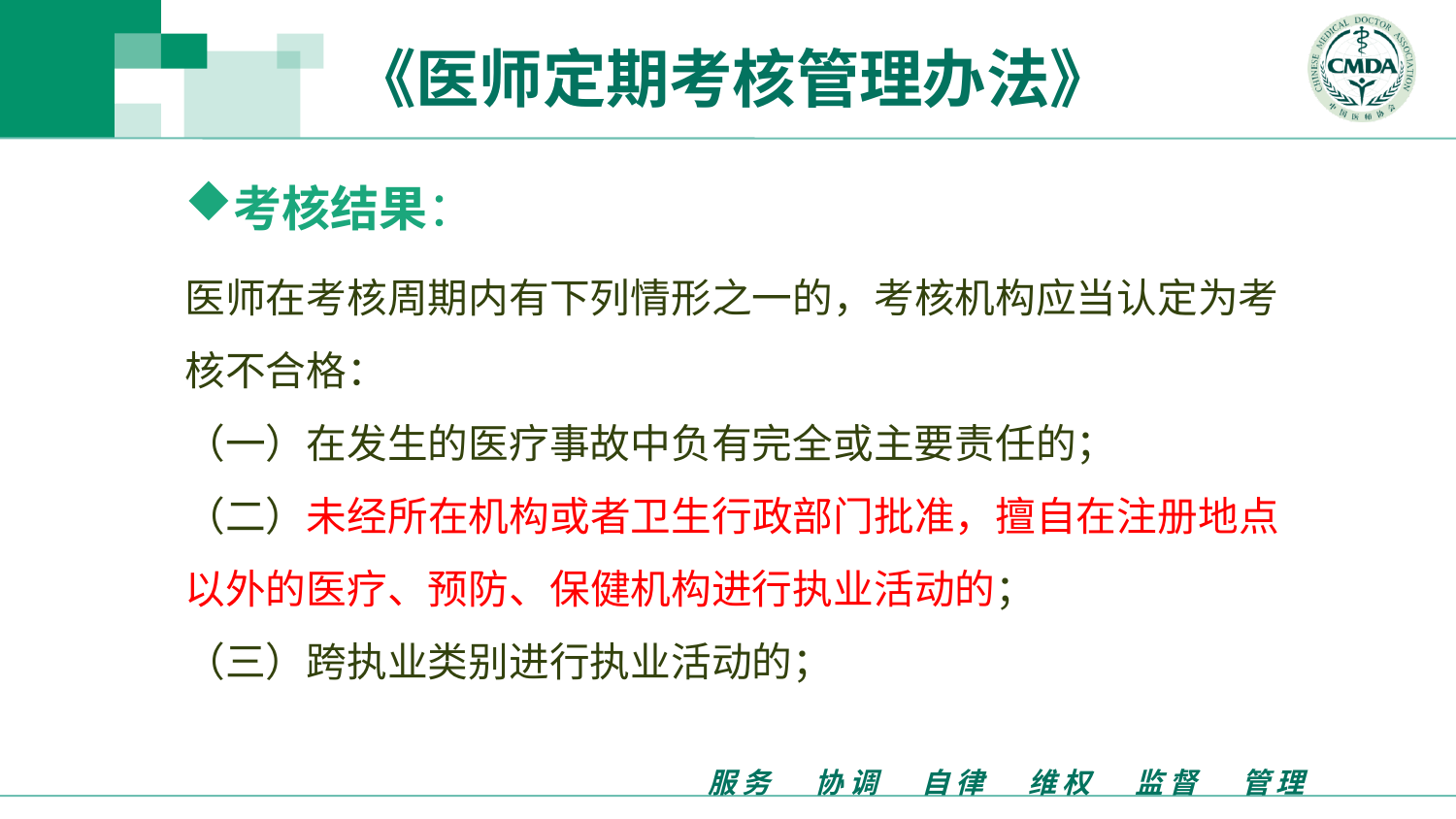

《医师定期考核管理办法》
考核结果：
医师在考核周期内有下列情形之一的，考核机构应当认定为考核不合格：
（一）在发生的医疗事故中负有完全或主要责任的；
（二）未经所在机构或者卫生行政部门批准，擅自在注册地点以外的医疗、预防、保健机构进行执业活动的；
（三）跨执业类别进行执业活动的；